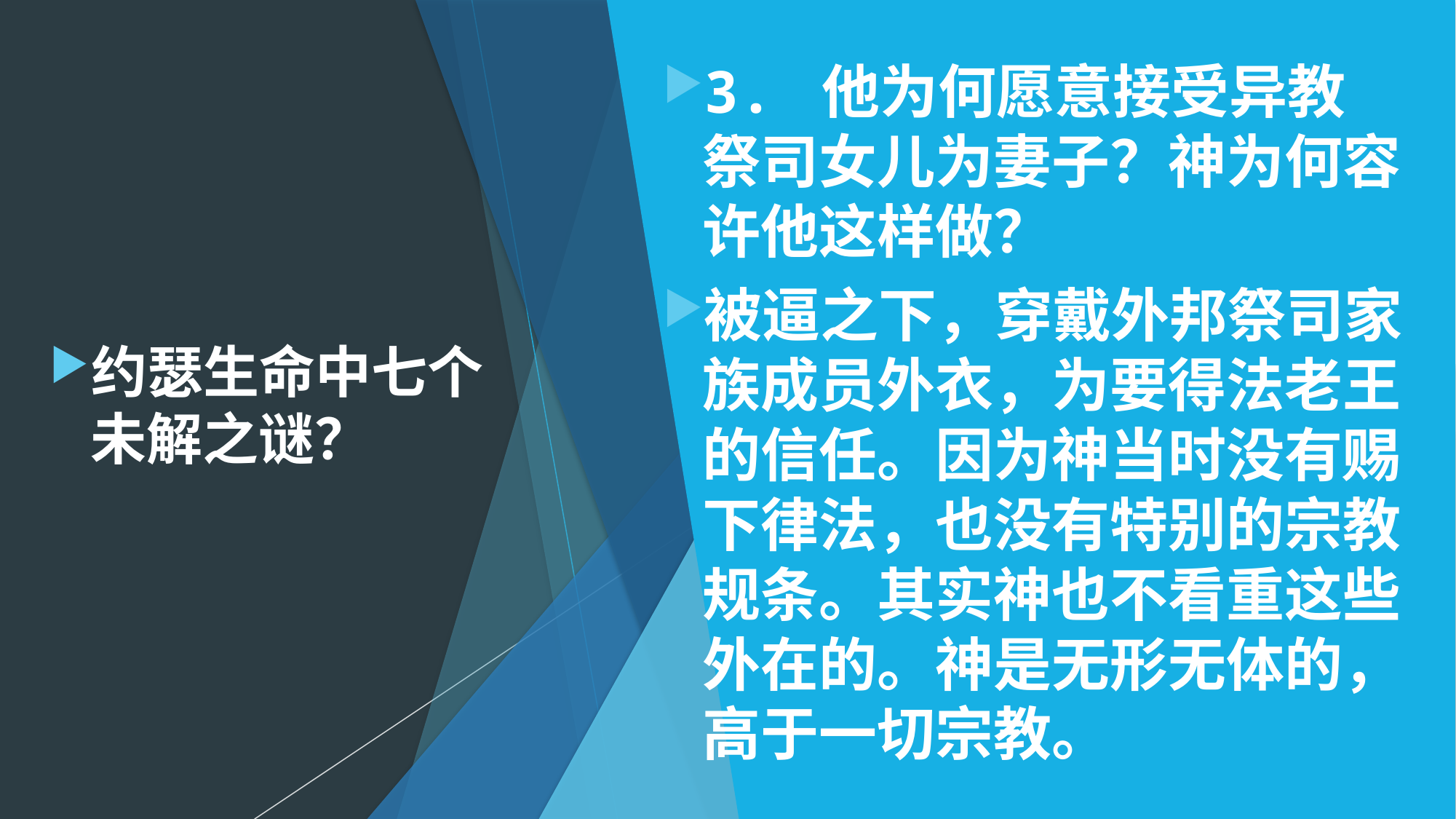

3. 他为何愿意接受异教祭司女儿为妻子？神为何容许他这样做？
被逼之下，穿戴外邦祭司家族成员外衣，为要得法老王的信任。因为神当时没有赐下律法，也没有特别的宗教规条。其实神也不看重这些外在的。神是无形无体的，高于一切宗教。
# 约瑟生命中七个未解之谜？